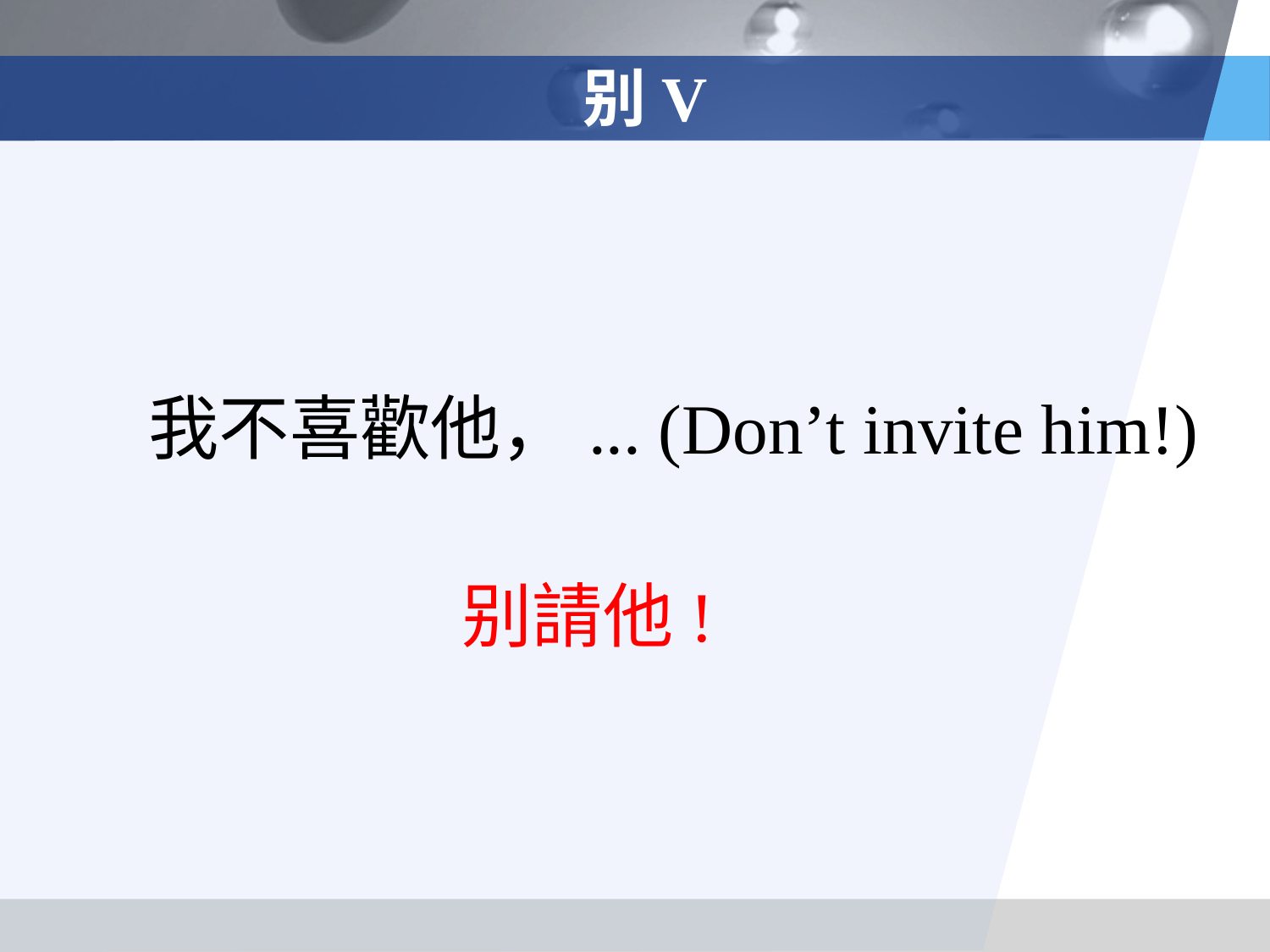

# 别V
我不喜歡他，... (Don’t invite him!)
别請他!